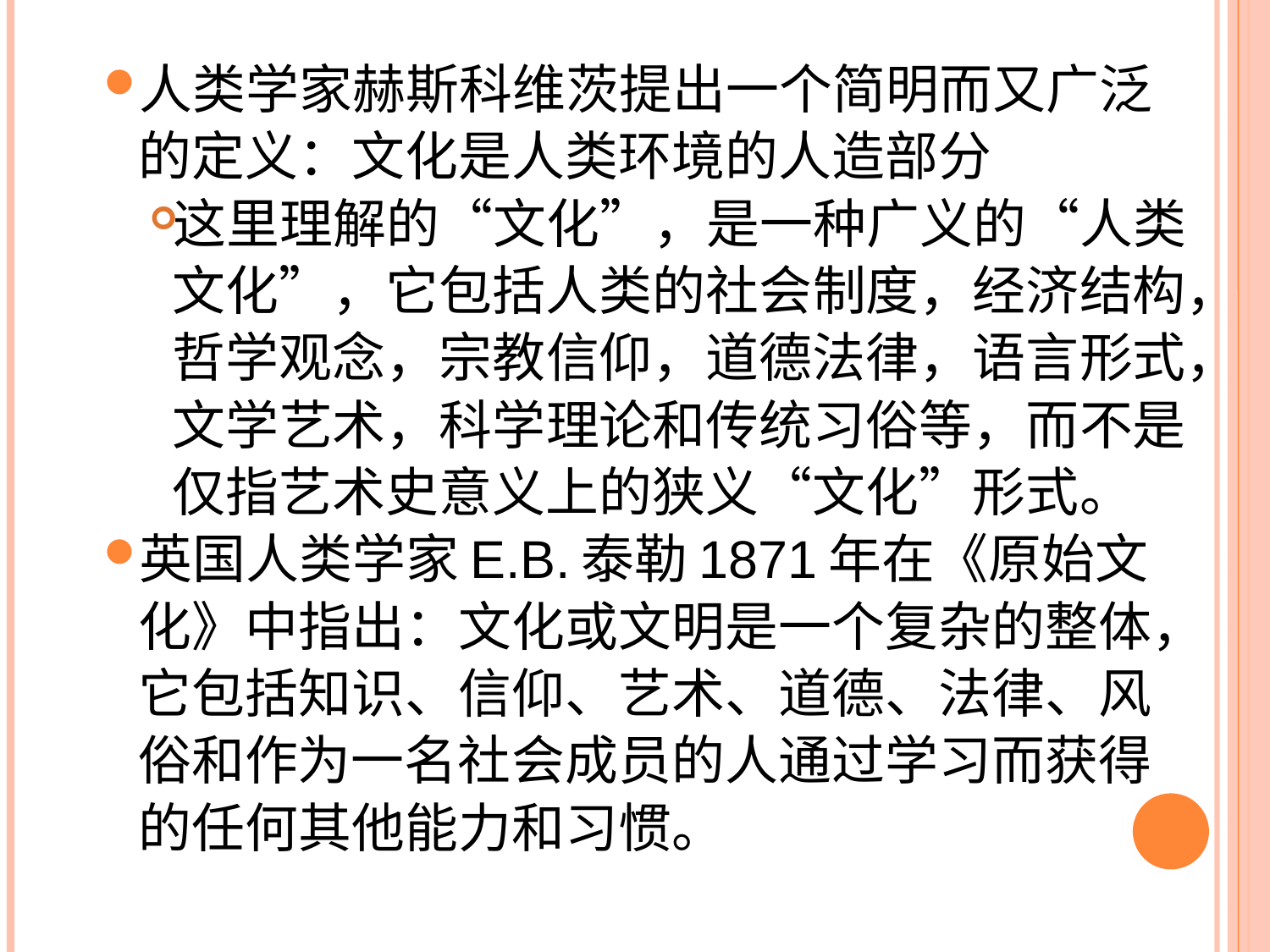

人类学家赫斯科维茨提出一个简明而又广泛的定义：文化是人类环境的人造部分
这里理解的“文化”，是一种广义的“人类文化”，它包括人类的社会制度，经济结构，哲学观念，宗教信仰，道德法律，语言形式，文学艺术，科学理论和传统习俗等，而不是仅指艺术史意义上的狭义“文化”形式。
英国人类学家E.B.泰勒1871年在《原始文化》中指出：文化或文明是一个复杂的整体，它包括知识、信仰、艺术、道德、法律、风俗和作为一名社会成员的人通过学习而获得的任何其他能力和习惯。